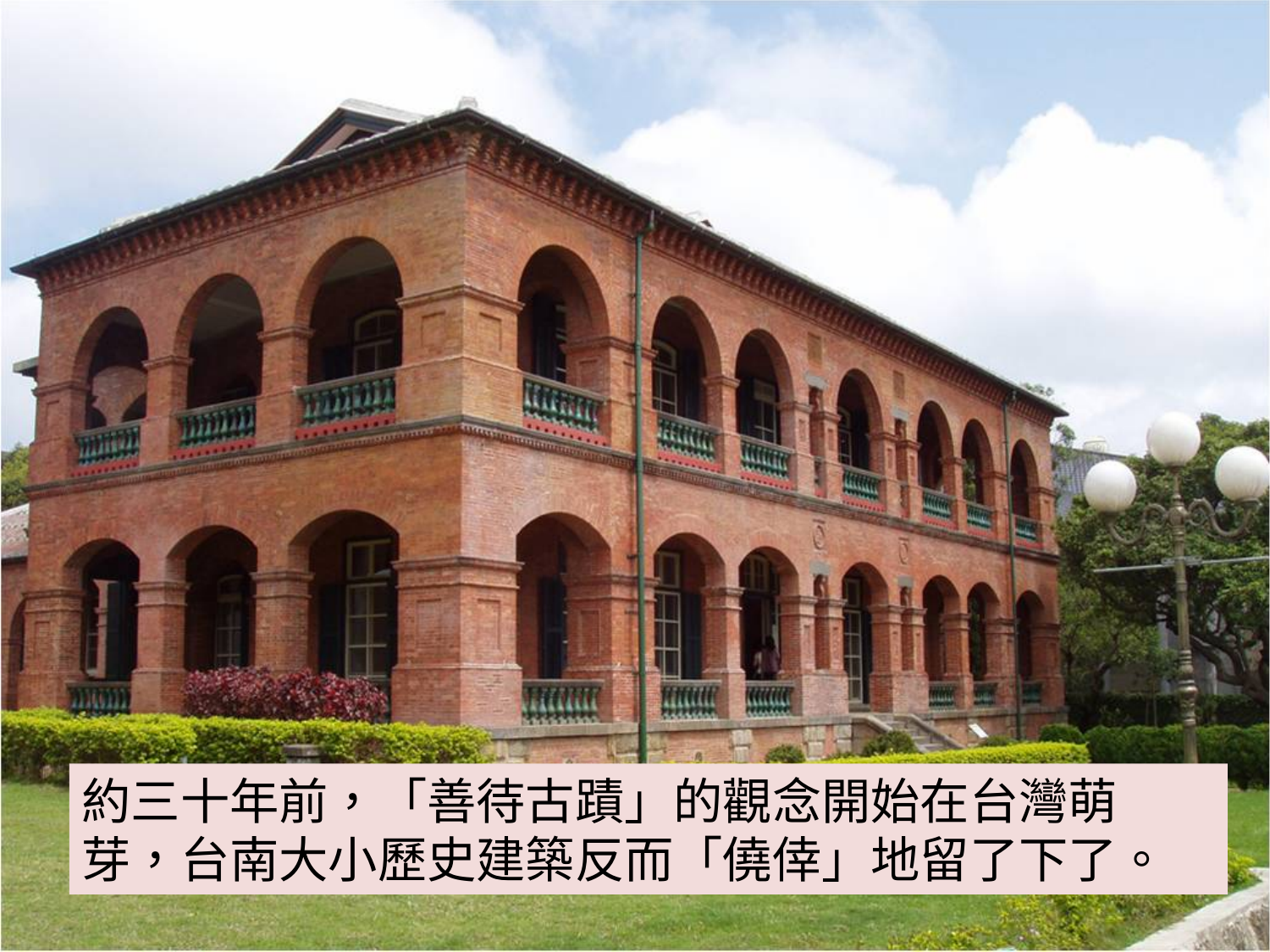

約三十年前，「善待古蹟」的觀念開始在台灣萌芽，台南大小歷史建築反而「僥倖」地留了下了。